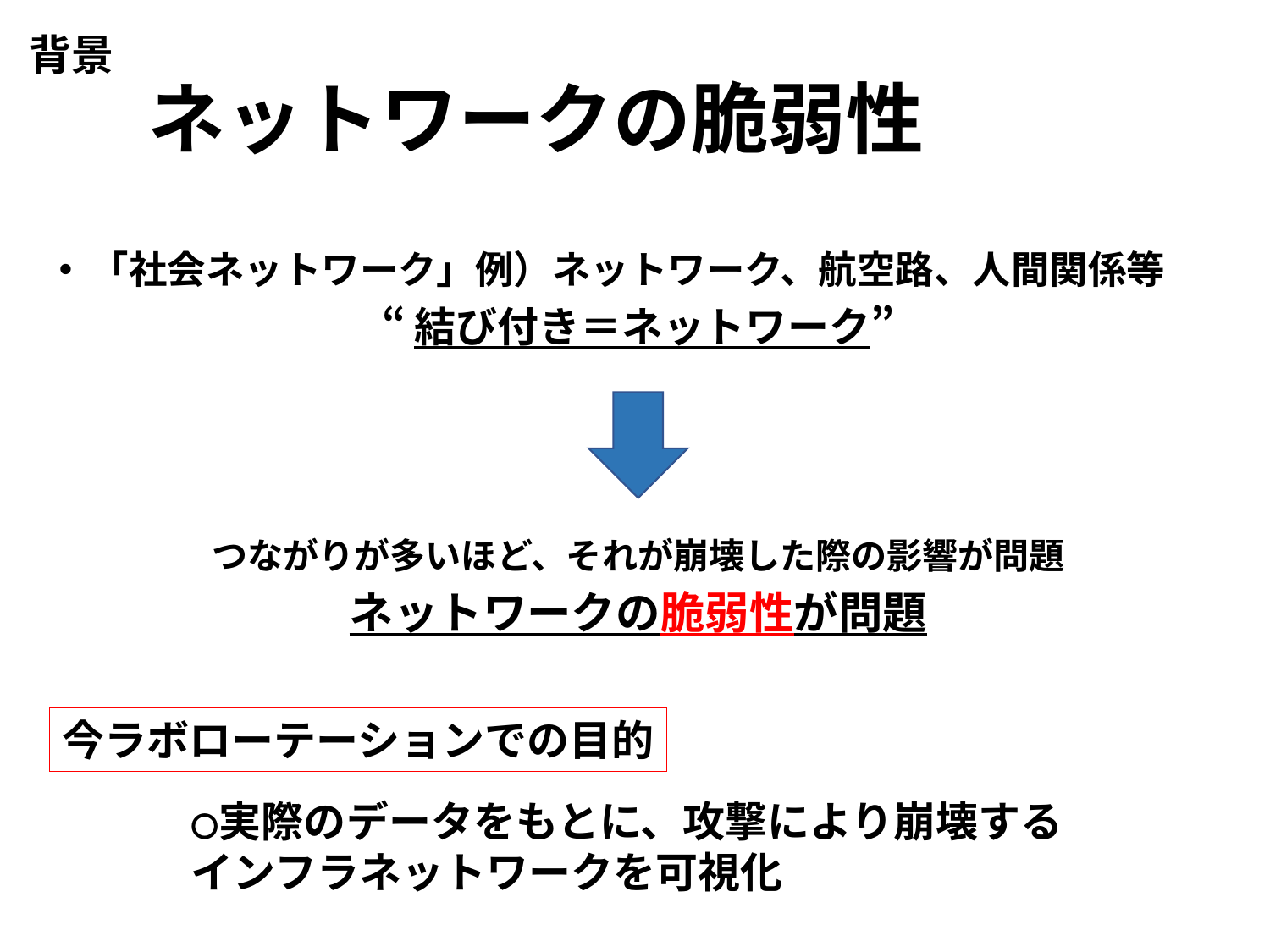

背景
# ネットワークの脆弱性
「社会ネットワーク」例）ネットワーク、航空路、人間関係等
“結び付き＝ネットワーク”

つながりが多いほど、それが崩壊した際の影響が問題
ネットワークの脆弱性が問題

今ラボローテーションでの目的
〇実際のデータをもとに、攻撃により崩壊するインフラネットワークを可視化